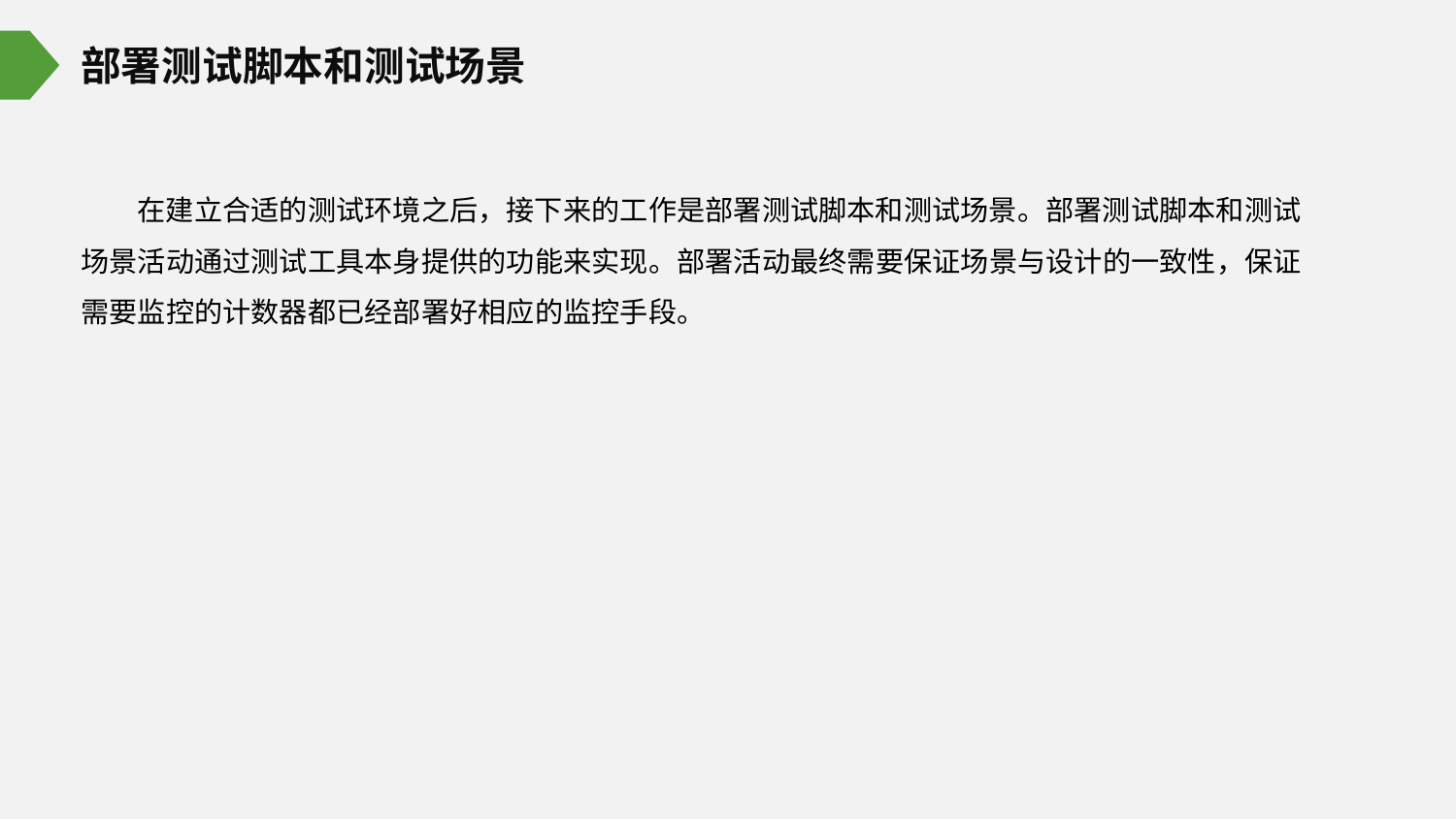

部署测试脚本和测试场景
在建立合适的测试环境之后，接下来的工作是部署测试脚本和测试场景。部署测试脚本和测试场景活动通过测试工具本身提供的功能来实现。部署活动最终需要保证场景与设计的一致性，保证需要监控的计数器都已经部署好相应的监控手段。